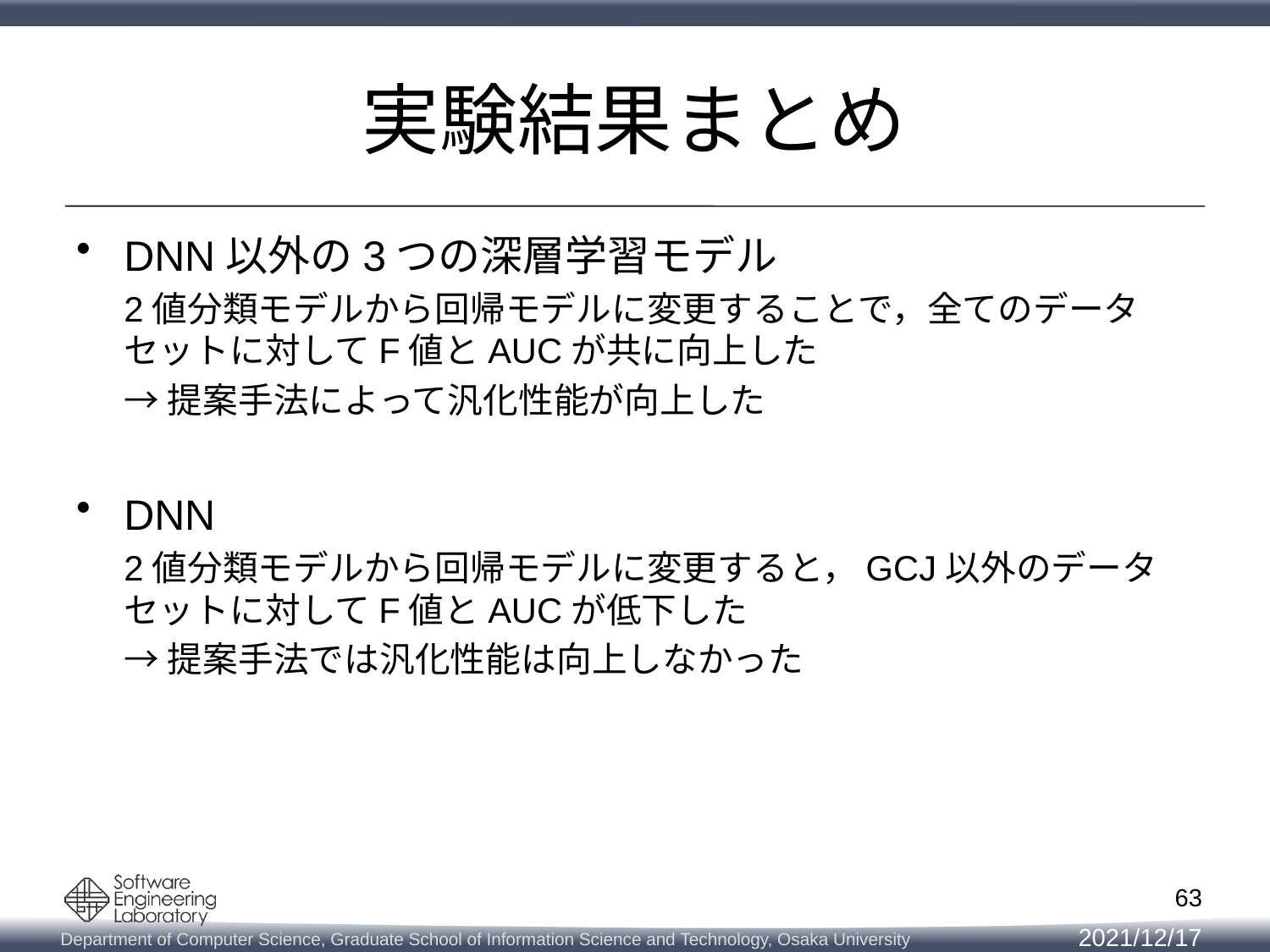

# 実験結果まとめ
DNN以外の3つの深層学習モデル
2値分類モデルから回帰モデルに変更することで，全てのデータセットに対してF値とAUCが共に向上した
→提案手法によって汎化性能が向上した

DNN
2値分類モデルから回帰モデルに変更すると，GCJ以外のデータセットに対してF値とAUCが低下した
→提案手法では汎化性能は向上しなかった
63
2021/12/17